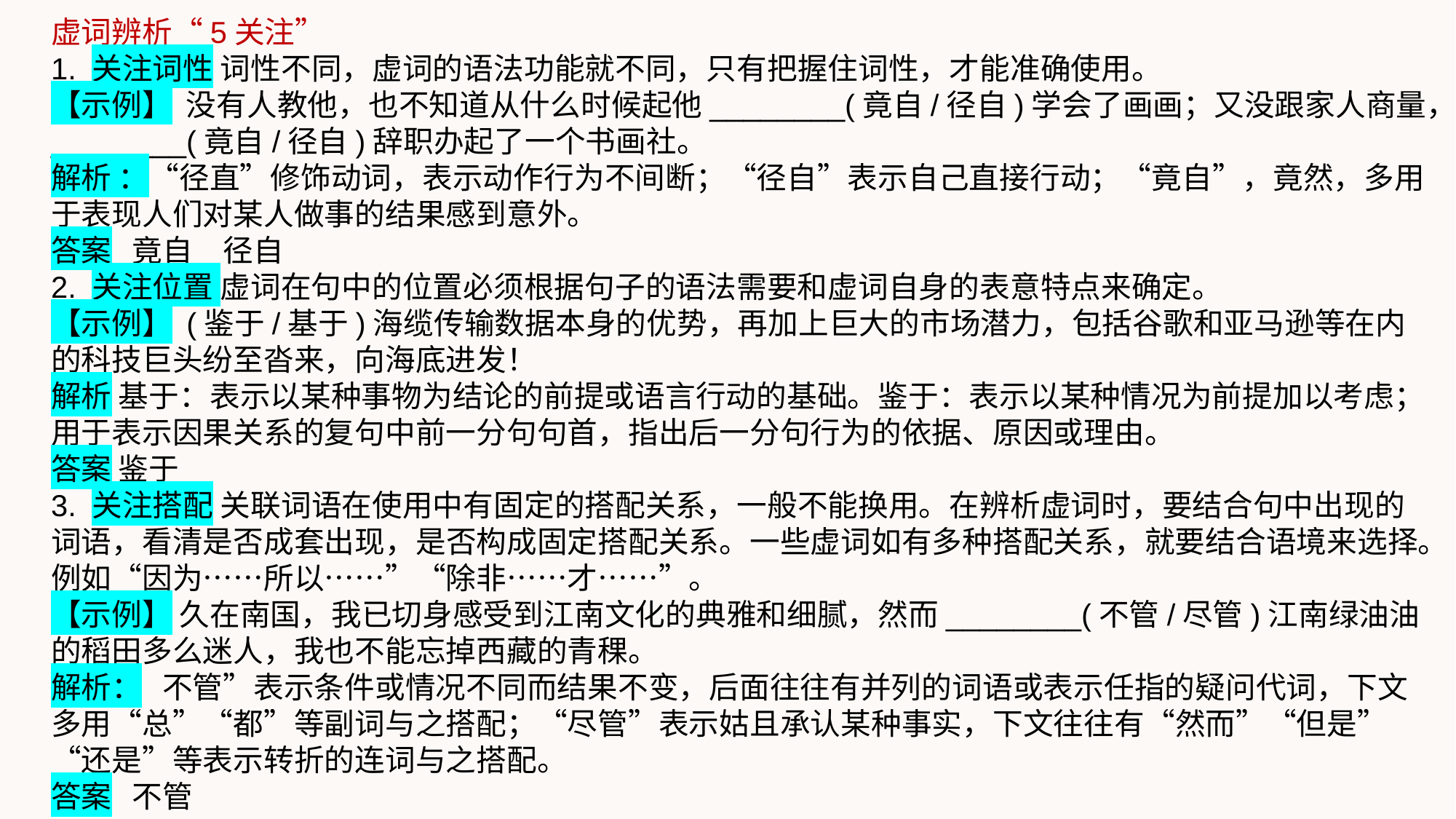

虚词辨析“5关注”
1. 关注词性 词性不同，虚词的语法功能就不同，只有把握住词性，才能准确使用。
【示例】  没有人教他，也不知道从什么时候起他________(竟自/径自)学会了画画；又没跟家人商量，________(竟自/径自)辞职办起了一个书画社。
解析 ：“径直”修饰动词，表示动作行为不间断；“径自”表示自己直接行动；“竟自”，竟然，多用于表现人们对某人做事的结果感到意外。
答案   竟自　径自
2. 关注位置 虚词在句中的位置必须根据句子的语法需要和虚词自身的表意特点来确定。
【示例】 (鉴于/基于)海缆传输数据本身的优势，再加上巨大的市场潜力，包括谷歌和亚马逊等在内的科技巨头纷至沓来，向海底进发！
解析 基于：表示以某种事物为结论的前提或语言行动的基础。鉴于：表示以某种情况为前提加以考虑；用于表示因果关系的复句中前一分句句首，指出后一分句行为的依据、原因或理由。
答案 鉴于
3. 关注搭配 关联词语在使用中有固定的搭配关系，一般不能换用。在辨析虚词时，要结合句中出现的词语，看清是否成套出现，是否构成固定搭配关系。一些虚词如有多种搭配关系，就要结合语境来选择。例如“因为……所以……”“除非……才……”。
【示例】 久在南国，我已切身感受到江南文化的典雅和细腻，然而________(不管/尽管)江南绿油油的稻田多么迷人，我也不能忘掉西藏的青稞。
解析：   不管”表示条件或情况不同而结果不变，后面往往有并列的词语或表示任指的疑问代词，下文多用“总”“都”等副词与之搭配；“尽管”表示姑且承认某种事实，下文往往有“然而”“但是”“还是”等表示转折的连词与之搭配。
答案   不管